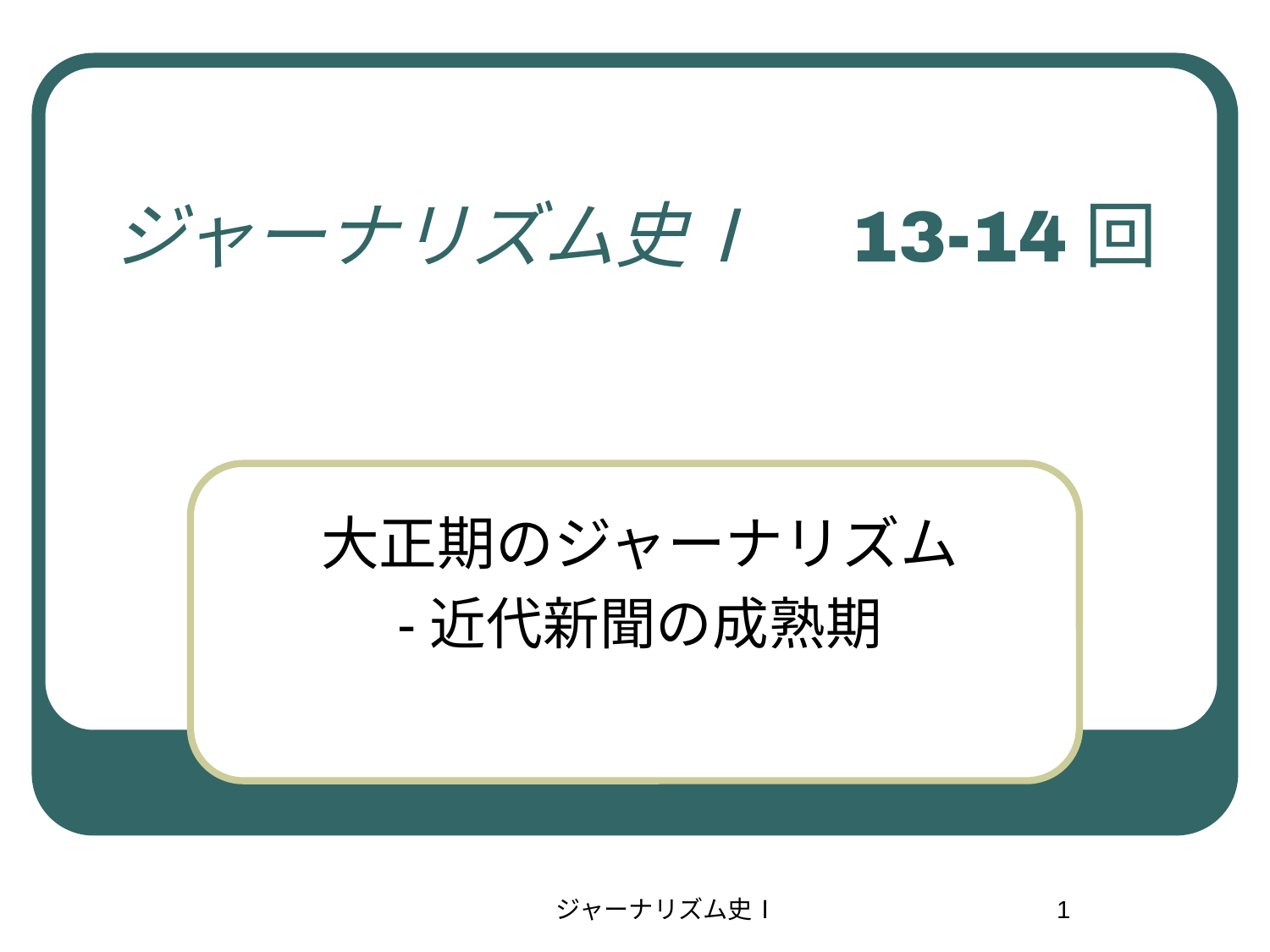

# ジャーナリズム史Ⅰ　13-14回

大正期のジャーナリズム
-近代新聞の成熟期

ジャーナリズム史Ⅰ
1